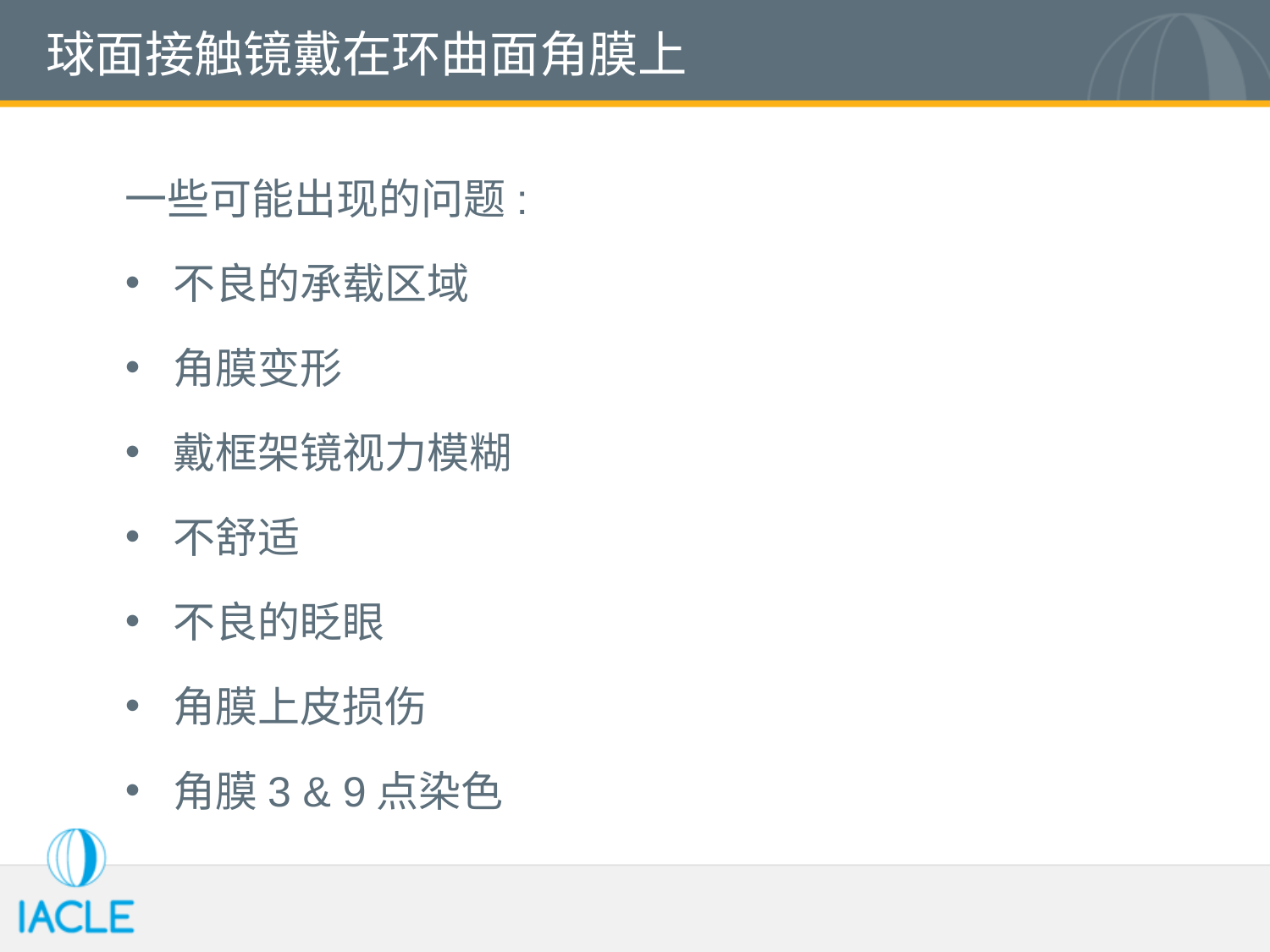

# 球面接触镜戴在环曲面角膜上
一些可能出现的问题:
不良的承载区域
角膜变形
戴框架镜视力模糊
不舒适
不良的眨眼
角膜上皮损伤
角膜3 & 9点染色